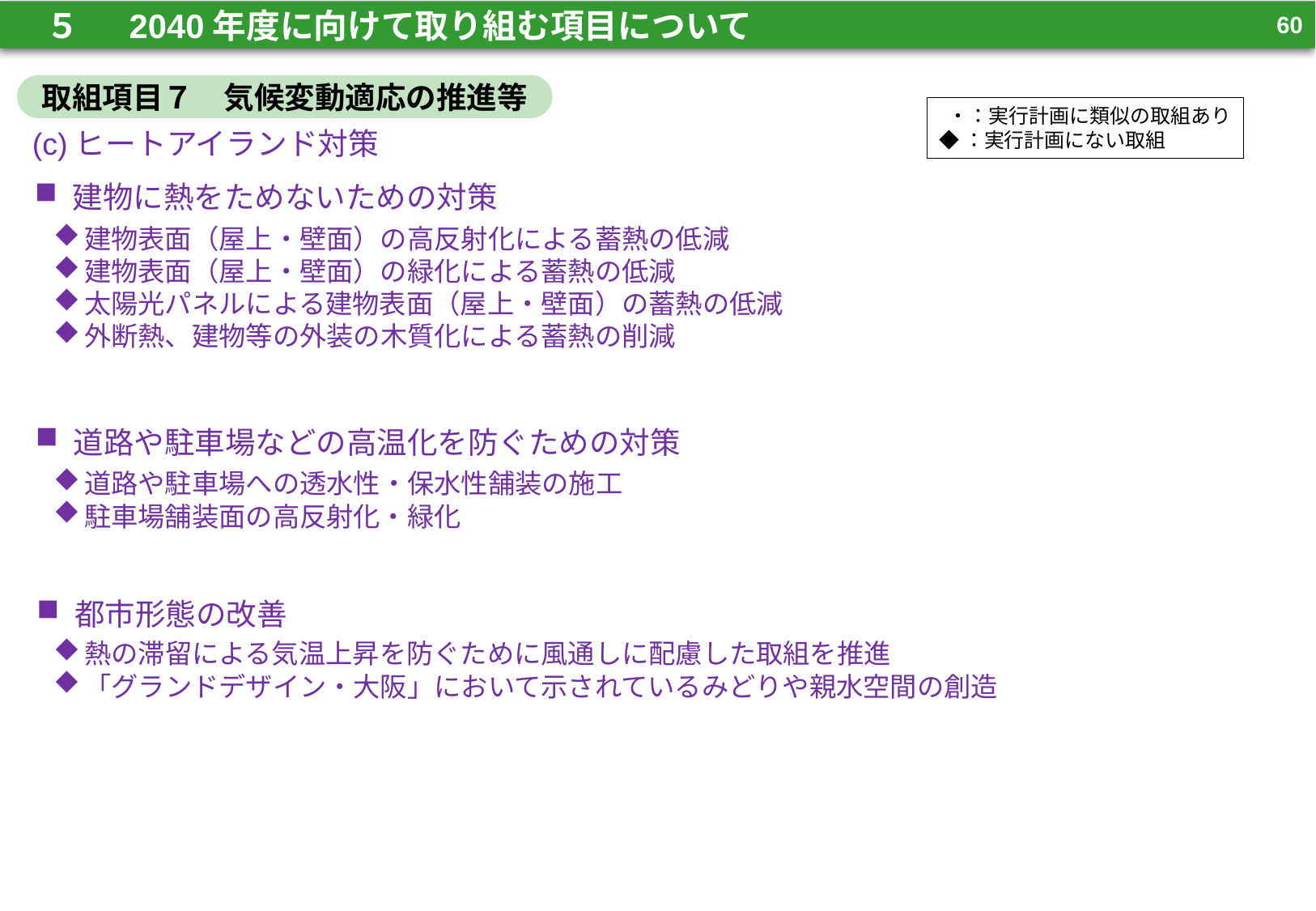

60
　５　 2040年度に向けて取り組む項目について
60
取組項目７　気候変動適応の推進等
 ・：実行計画に類似の取組あり
◆：実行計画にない取組
(c)ヒートアイランド対策
建物に熱をためないための対策
建物表面（屋上・壁面）の高反射化による蓄熱の低減
建物表面（屋上・壁面）の緑化による蓄熱の低減
太陽光パネルによる建物表面（屋上・壁面）の蓄熱の低減
外断熱、建物等の外装の木質化による蓄熱の削減
道路や駐車場などの高温化を防ぐための対策
道路や駐車場への透水性・保水性舗装の施工
駐車場舗装面の高反射化・緑化
都市形態の改善
熱の滞留による気温上昇を防ぐために風通しに配慮した取組を推進
「グランドデザイン・大阪」において示されているみどりや親水空間の創造